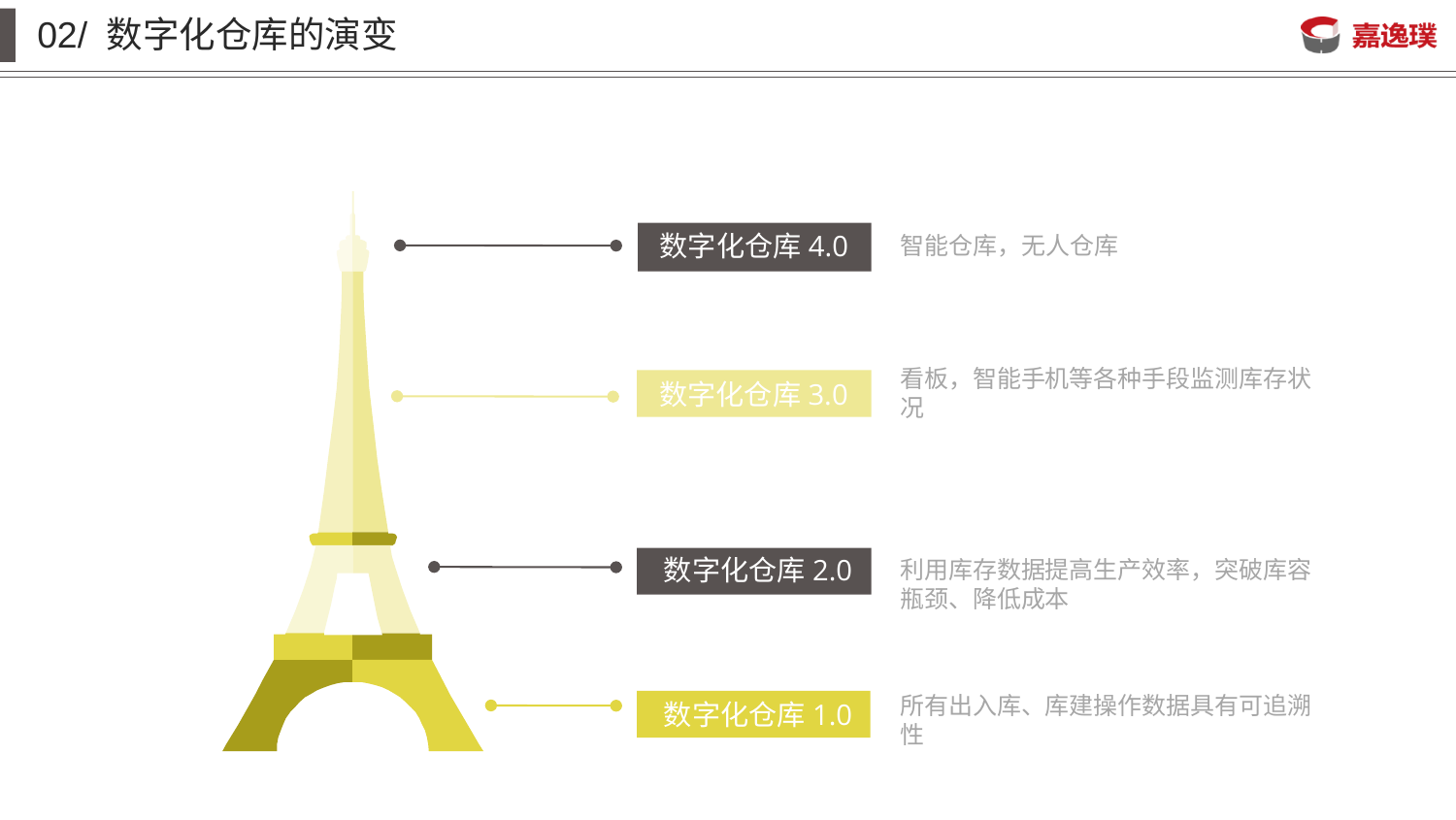

02/ 数字化仓库的演变

数字化仓库4.0

智能仓库，无人仓库
看板，智能手机等各种手段监测库存状况

数字化仓库3.0
数字化仓库2.0

利用库存数据提高生产效率，突破库容瓶颈、降低成本
所有出入库、库建操作数据具有可追溯性
数字化仓库1.0